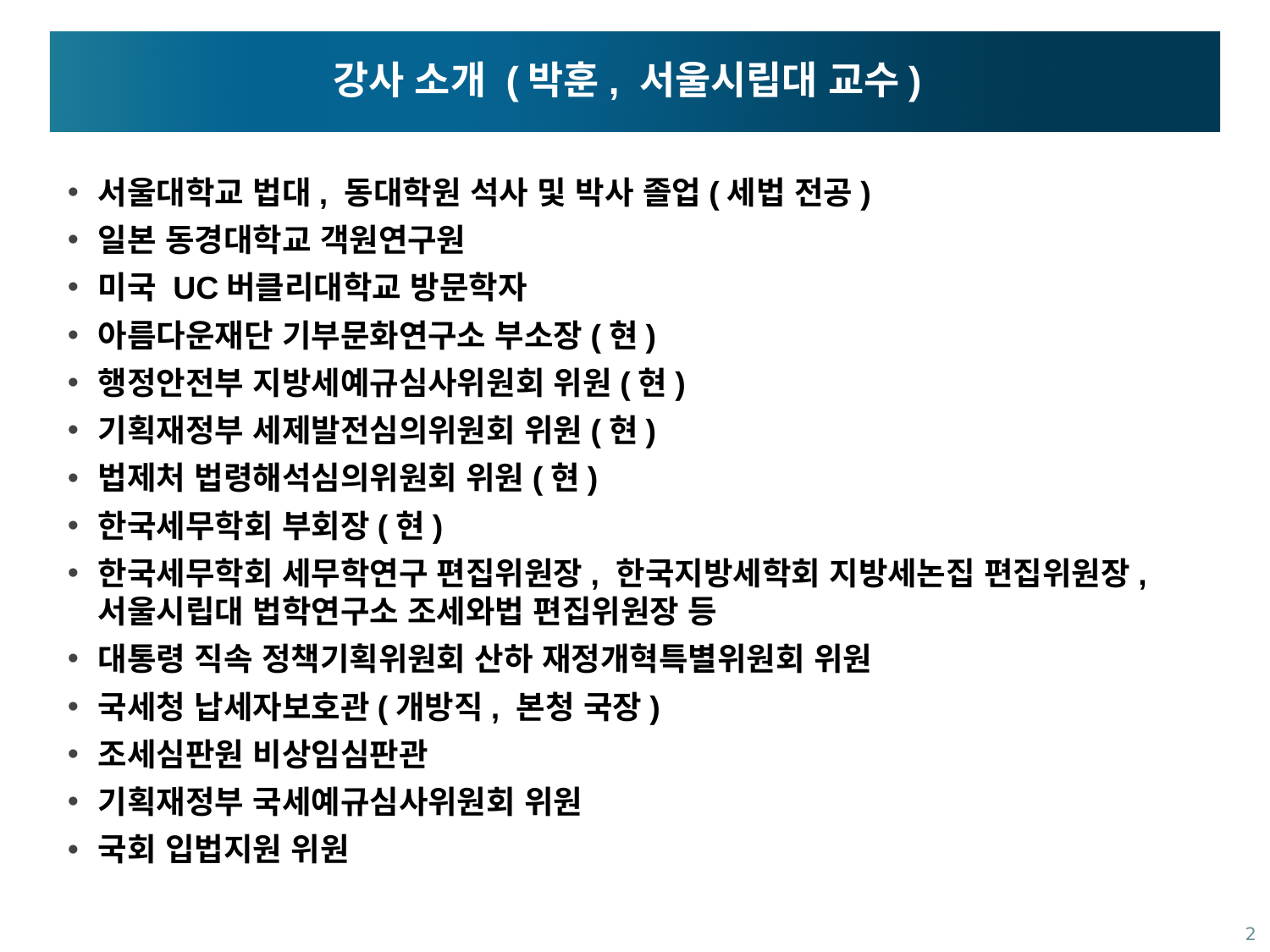

# 강사 소개 (박훈, 서울시립대 교수)
서울대학교 법대, 동대학원 석사 및 박사 졸업(세법 전공)
일본 동경대학교 객원연구원
미국 UC버클리대학교 방문학자
아름다운재단 기부문화연구소 부소장(현)
행정안전부 지방세예규심사위원회 위원(현)
기획재정부 세제발전심의위원회 위원(현)
법제처 법령해석심의위원회 위원(현)
한국세무학회 부회장(현)
한국세무학회 세무학연구 편집위원장, 한국지방세학회 지방세논집 편집위원장, 서울시립대 법학연구소 조세와법 편집위원장 등
대통령 직속 정책기획위원회 산하 재정개혁특별위원회 위원
국세청 납세자보호관(개방직, 본청 국장)
조세심판원 비상임심판관
기획재정부 국세예규심사위원회 위원
국회 입법지원 위원
2